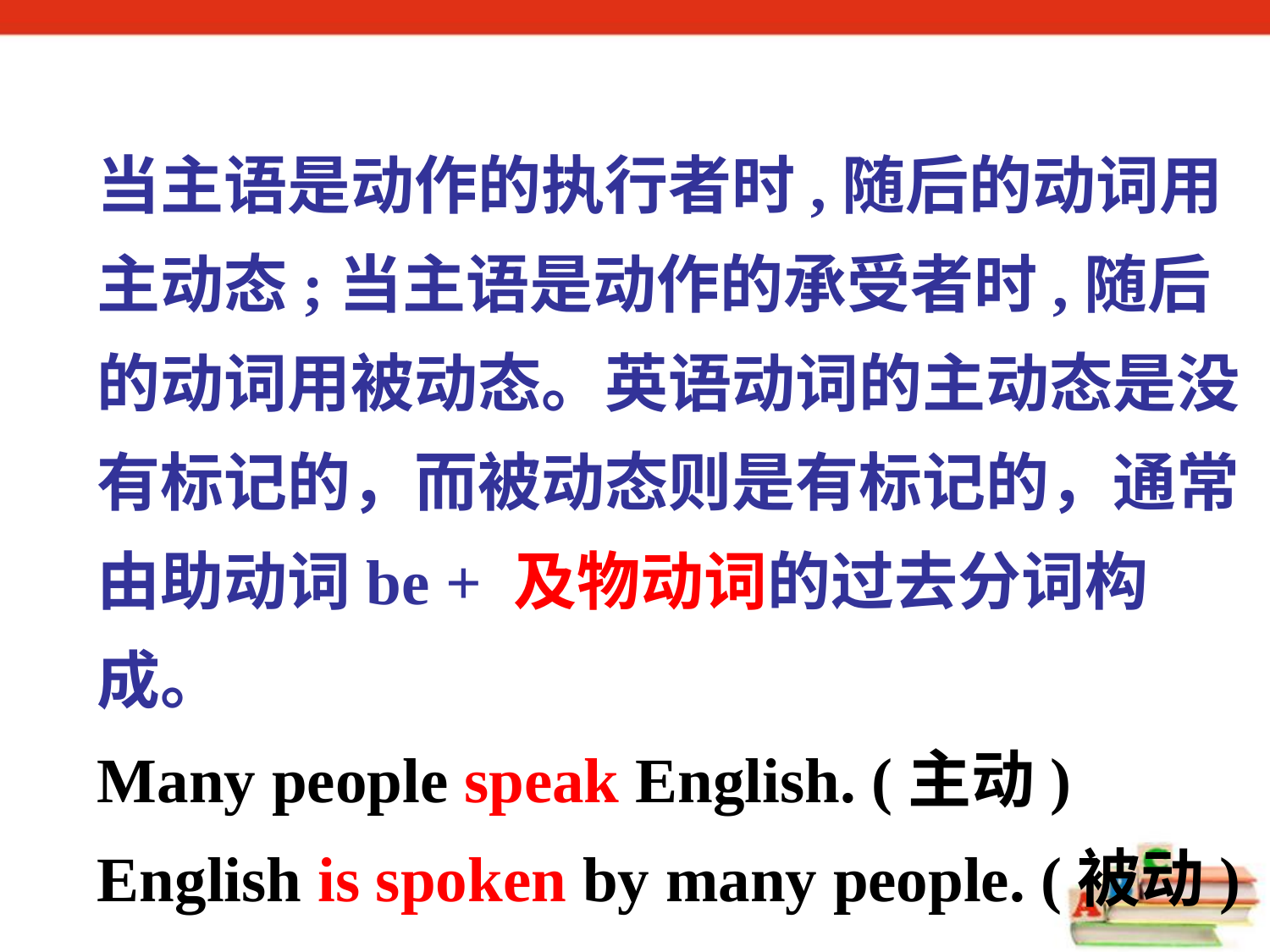

当主语是动作的执行者时,随后的动词用主动态;当主语是动作的承受者时,随后的动词用被动态。英语动词的主动态是没有标记的，而被动态则是有标记的，通常由助动词be + 及物动词的过去分词构成。
Many people speak English. (主动)
English is spoken by many people. (被动)